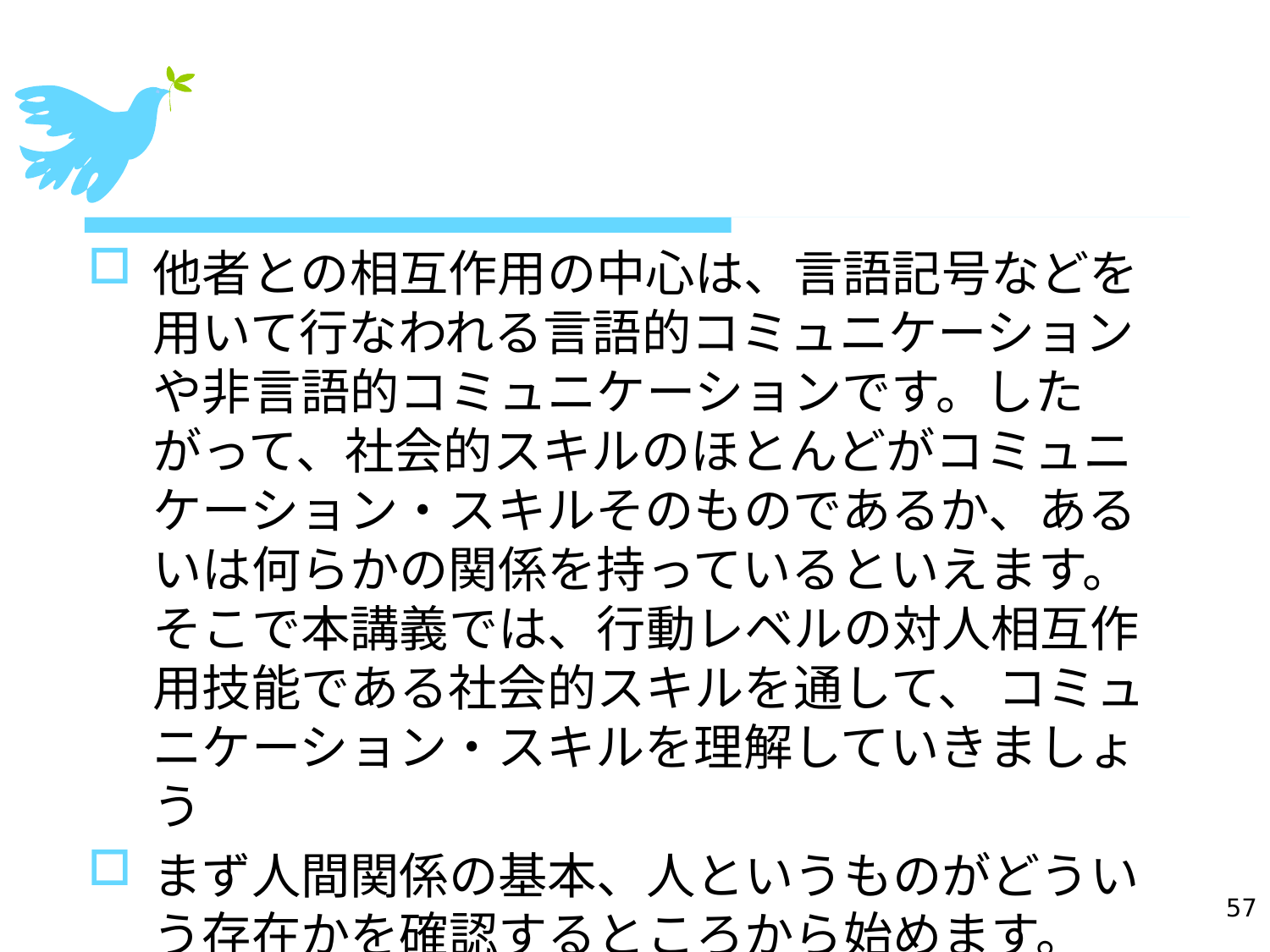

#
他者との相互作用の中心は、言語記号などを用いて行なわれる言語的コミュニケーションや非言語的コミュニケーションです。したがって、社会的スキルのほとんどがコミュニケーション・スキルそのものであるか、あるいは何らかの関係を持っているといえます。そこで本講義では、行動レベルの対人相互作用技能である社会的スキルを通して、 コミュニケーション・スキルを理解していきましょう
まず人間関係の基本、人というものがどういう存在かを確認するところから始めます。

57